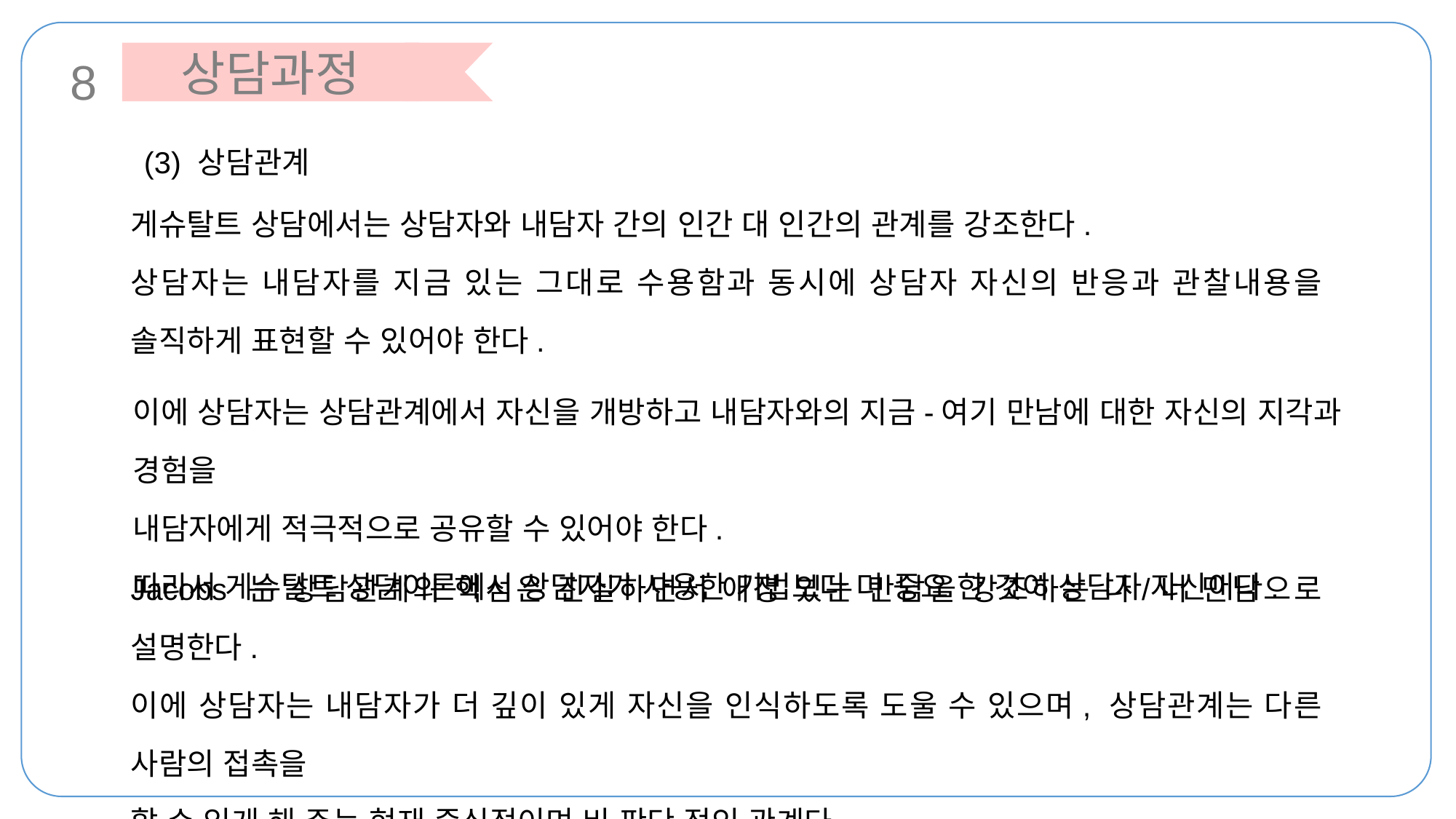

상담과정

8
(3) 상담관계
게슈탈트 상담에서는 상담자와 내담자 간의 인간 대 인간의 관계를 강조한다.
상담자는 내담자를 지금 있는 그대로 수용함과 동시에 상담자 자신의 반응과 관찰내용을 솔직하게 표현할 수 있어야 한다.
이에 상담자는 상담관계에서 자신을 개방하고 내담자와의 지금-여기 만남에 대한 자신의 지각과 경험을
내담자에게 적극적으로 공유할 수 있어야 한다.
따라서 게슈탈트 상담이론에서 상담자가 사용한 기법보다 더 중요 한 것이 상담자 자신이다.
Jacobs 는 상담관계의 핵심은 진실하면서 애정 있는 만남을 강조하는 나/너 만남으로 설명한다.
이에 상담자는 내담자가 더 깊이 있게 자신을 인식하도록 도울 수 있으며, 상담관계는 다른 사람의 접촉을
할 수 있게 해 주는 현재 중심적이며 비 판단 적인 관계다.